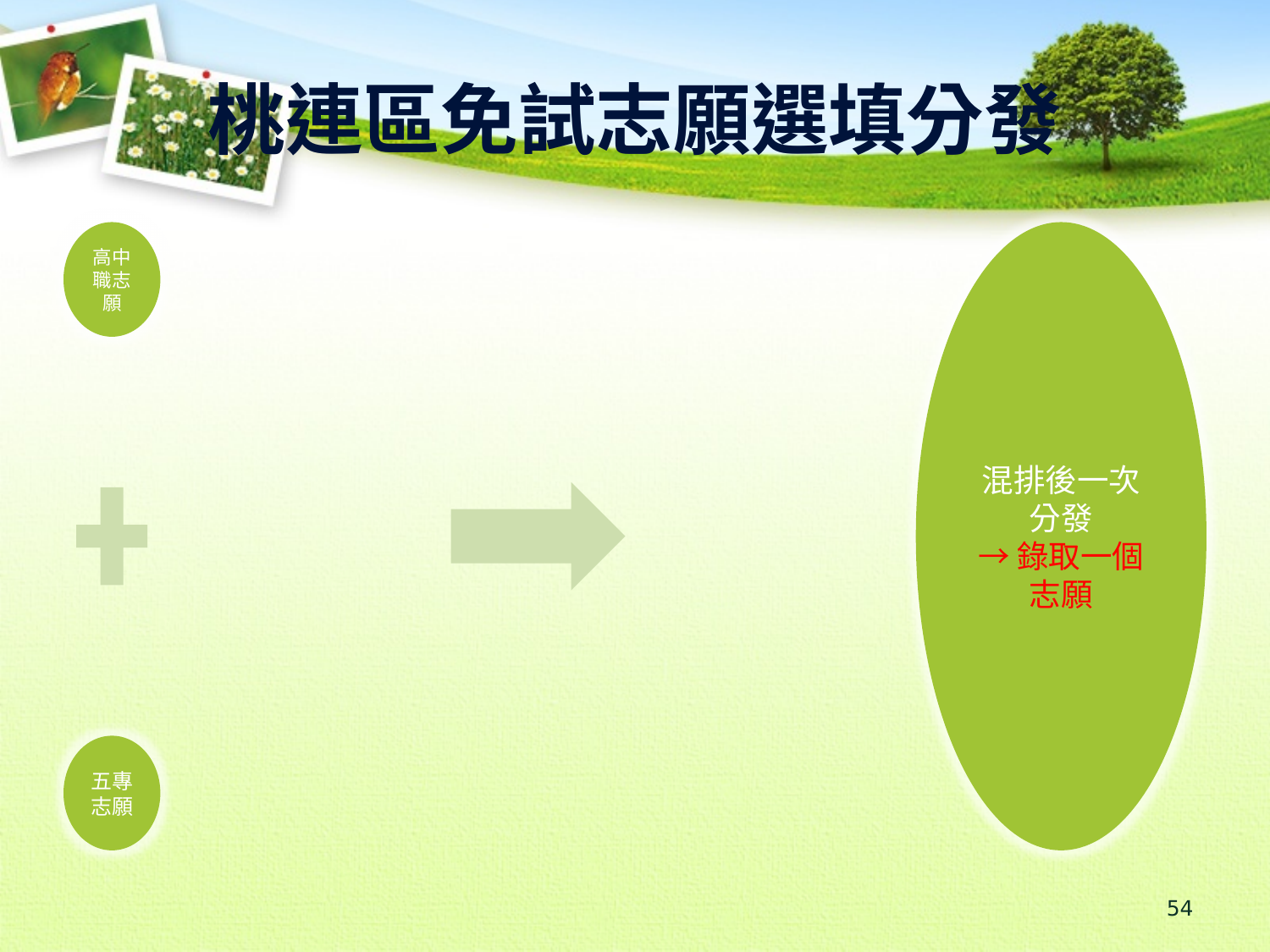

# 桃連區免試志願選填分發
高中職志願
五專志願
混排後一次分發
→錄取一個志願
54